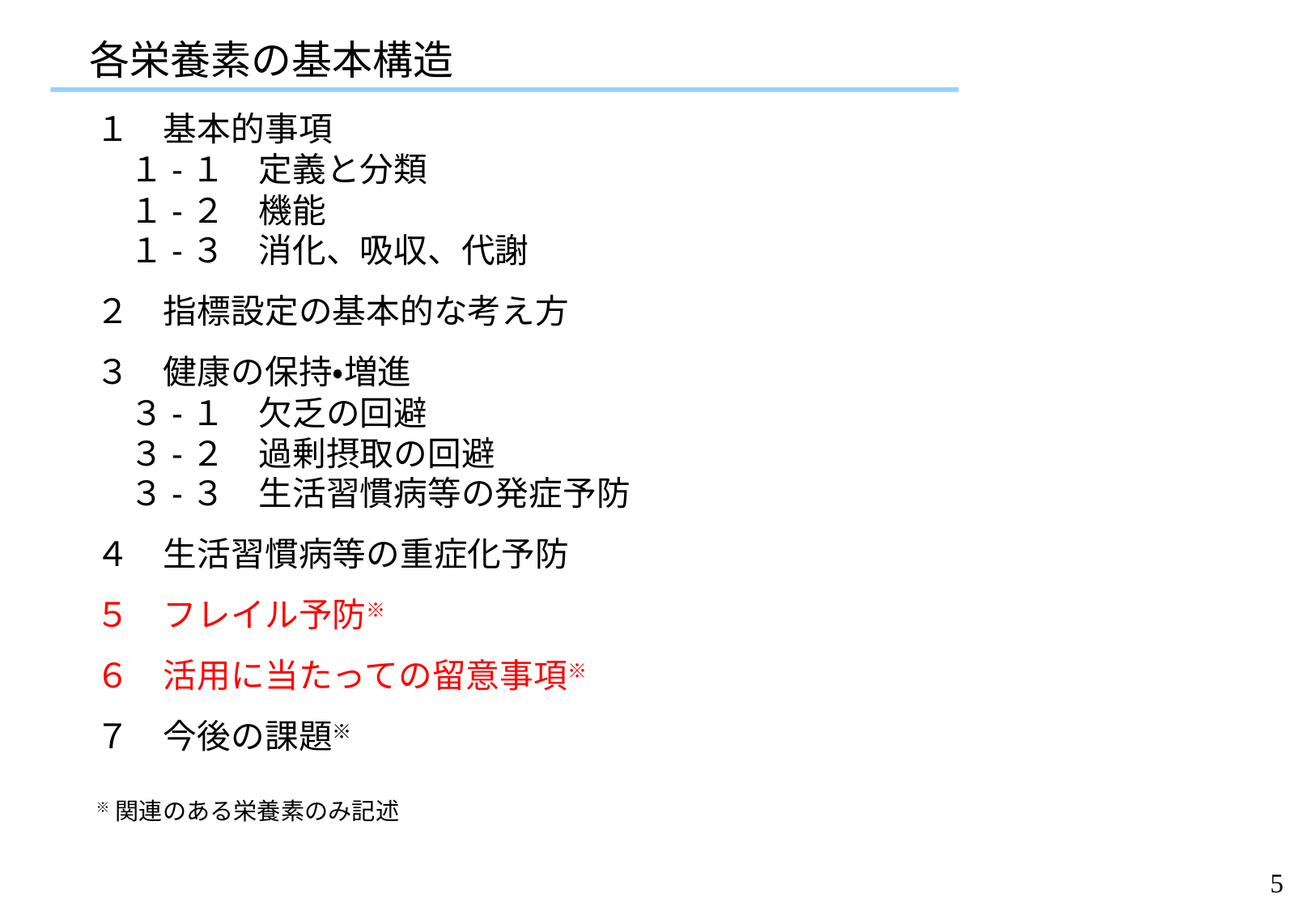

各栄養素の基本構造

１　基本的事項
　１-１　定義と分類
　１-２　機能
　１-３　消化、吸収、代謝
２　指標設定の基本的な考え方
３　健康の保持・増進
　３-１　欠乏の回避
　３-２　過剰摂取の回避
　３-３　生活習慣病等の発症予防
４　生活習慣病等の重症化予防
５　フレイル予防※
６　活用に当たっての留意事項※
７　今後の課題※

※関連のある栄養素のみ記述
5